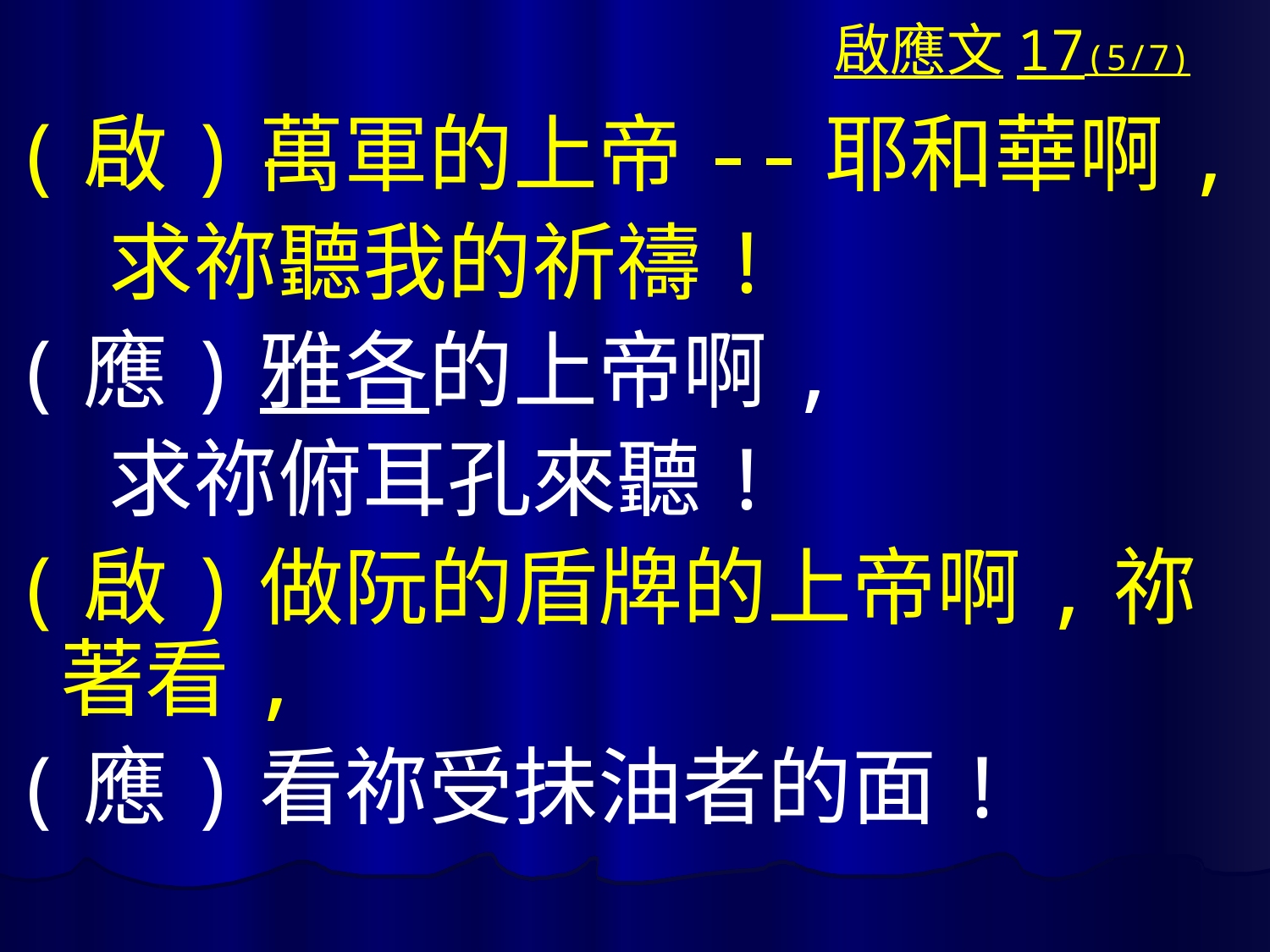

# 啟應文17(5/7)
(啟)萬軍的上帝--耶和華啊,
    求祢聽我的祈禱!
(應)雅各的上帝啊,
    求祢俯耳孔來聽!
(啟)做阮的盾牌的上帝啊,祢著看,
(應)看祢受抺油者的面!